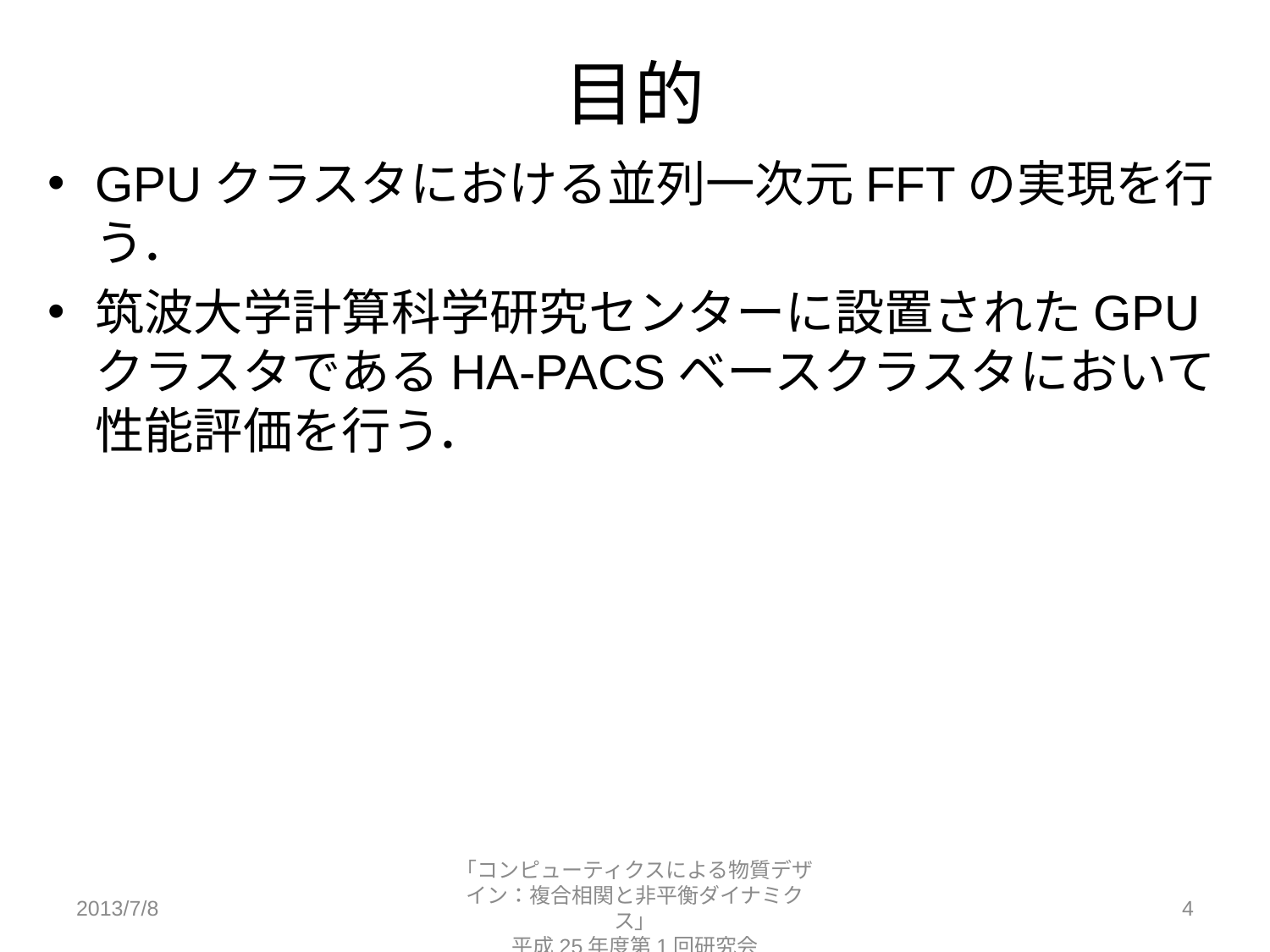

# 目的
GPUクラスタにおける並列一次元FFTの実現を行う．
筑波大学計算科学研究センターに設置されたGPUクラスタであるHA-PACSベースクラスタにおいて性能評価を行う．
2013/7/8
「コンピューティクスによる物質デザイン：複合相関と非平衡ダイナミクス」
平成25年度第1回研究会
4